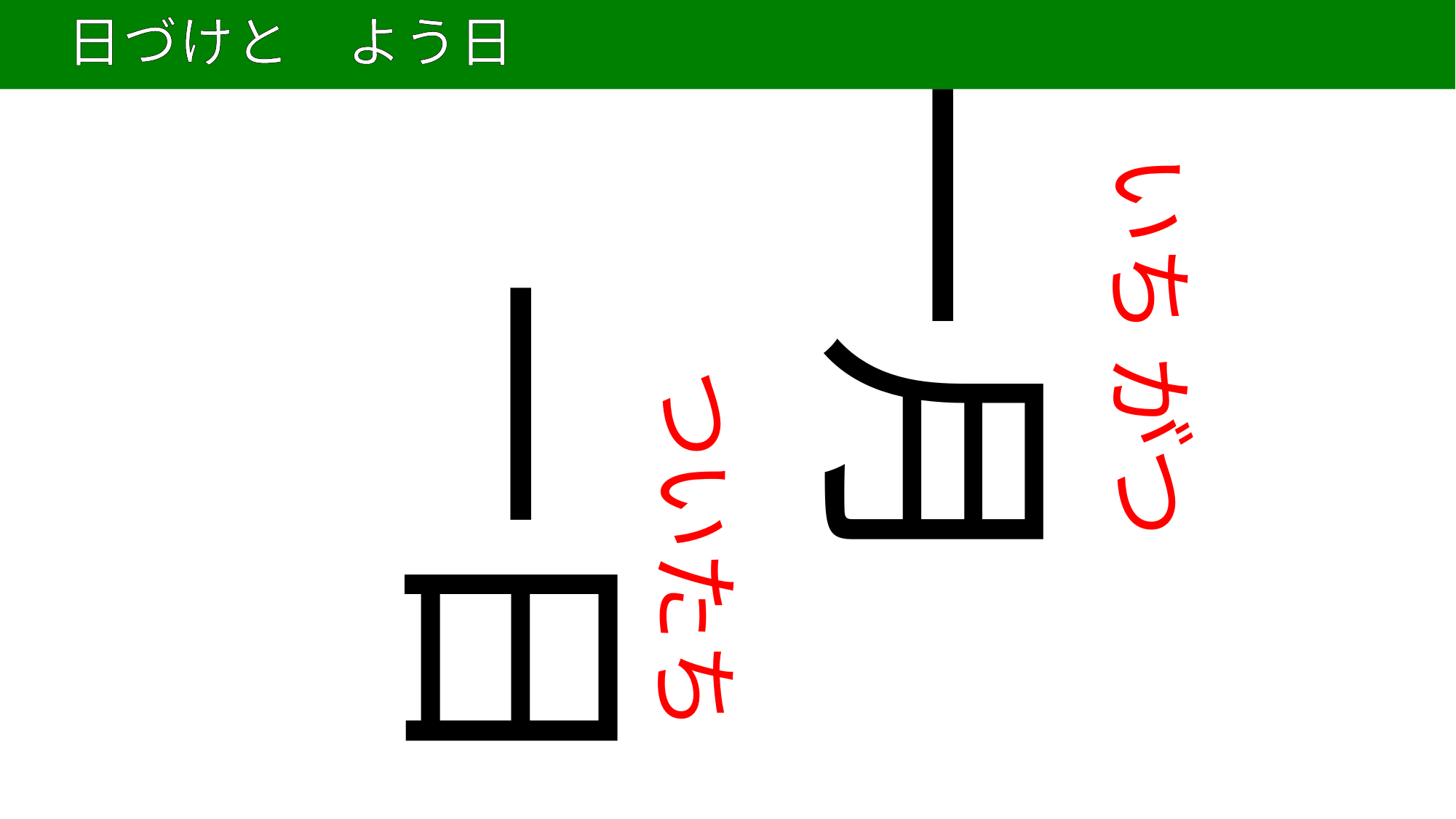

# 日づけと　よう日
36
一月
一日
いち がつ
ついたち